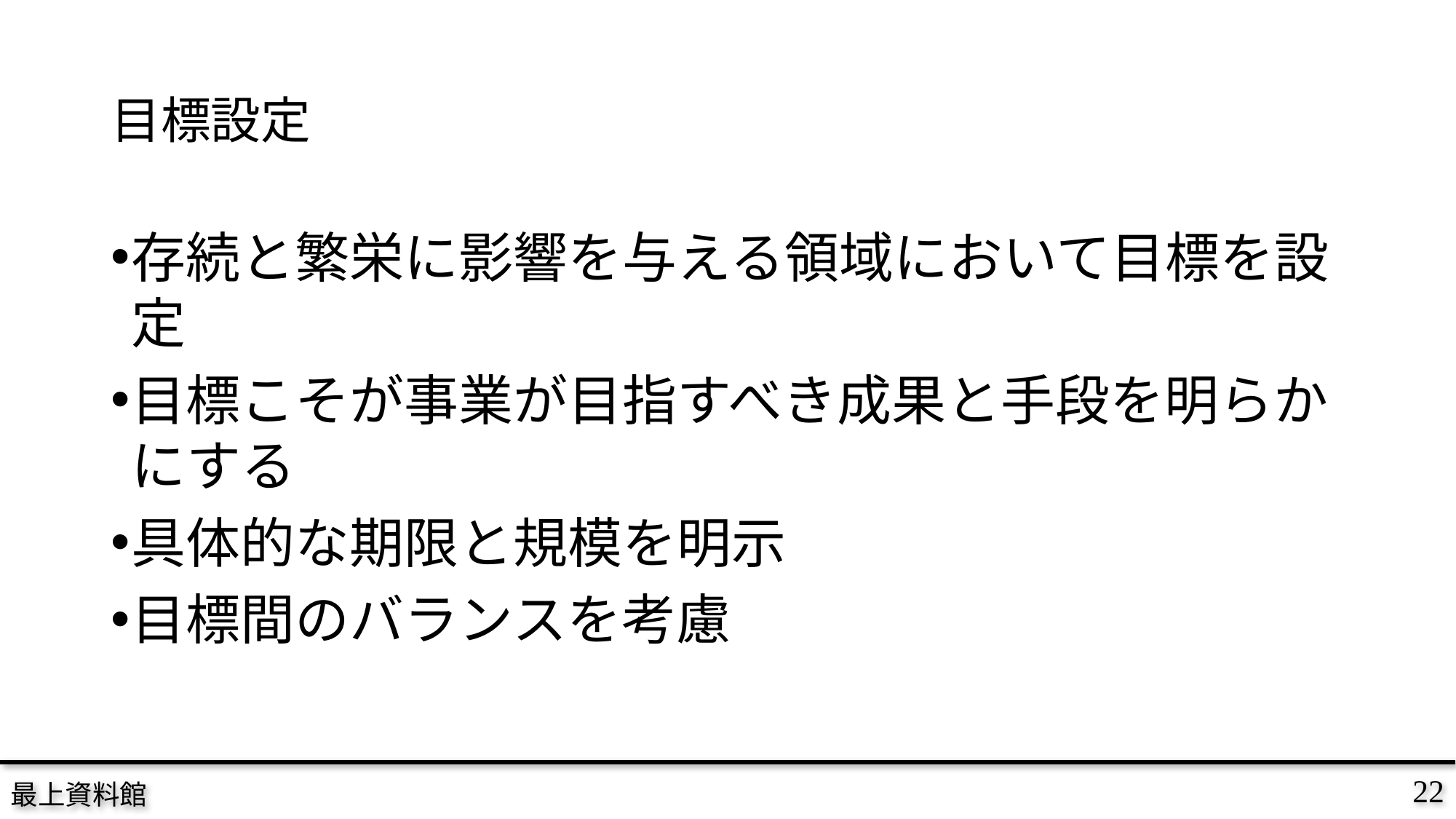

# 目標設定
存続と繁栄に影響を与える領域において目標を設定
目標こそが事業が目指すべき成果と手段を明らかにする
具体的な期限と規模を明示
目標間のバランスを考慮